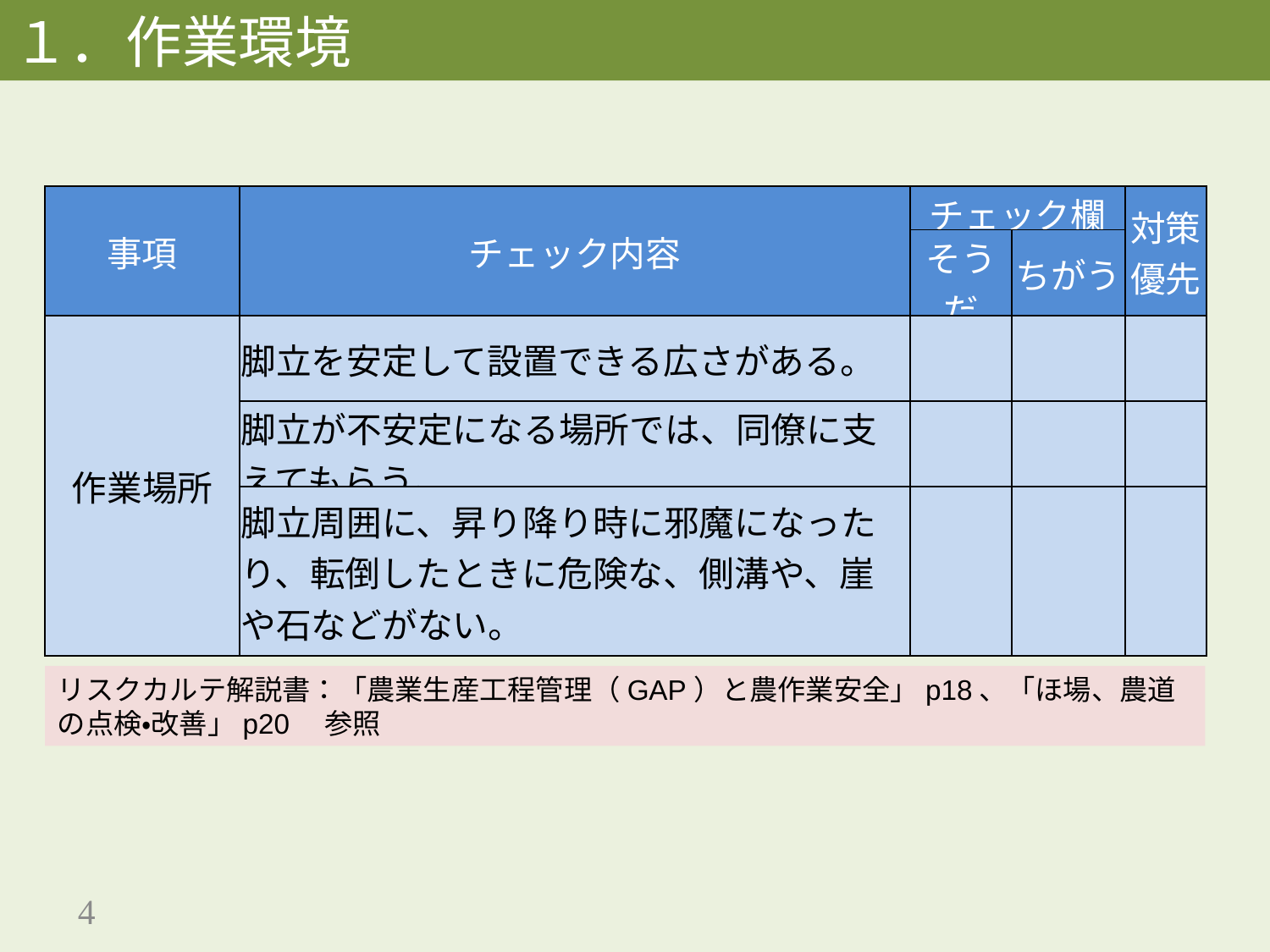

１．作業環境
| 事項 | チェック内容 | チェック欄 |  | 対策 優先 |
| --- | --- | --- | --- | --- |
|  |  | そうだ | ちがう |  |
| 作業場所 | 脚立を安定して設置できる広さがある。 |  |  |  |
|  | 脚立が不安定になる場所では、同僚に支えてもらう。 |  |  |  |
|  | 脚立周囲に、昇り降り時に邪魔になったり、転倒したときに危険な、側溝や、崖や石などがない。 |  |  |  |
リスクカルテ解説書：「農業生産工程管理（GAP）と農作業安全」p18、「ほ場、農道の点検・改善」p20　参照
4